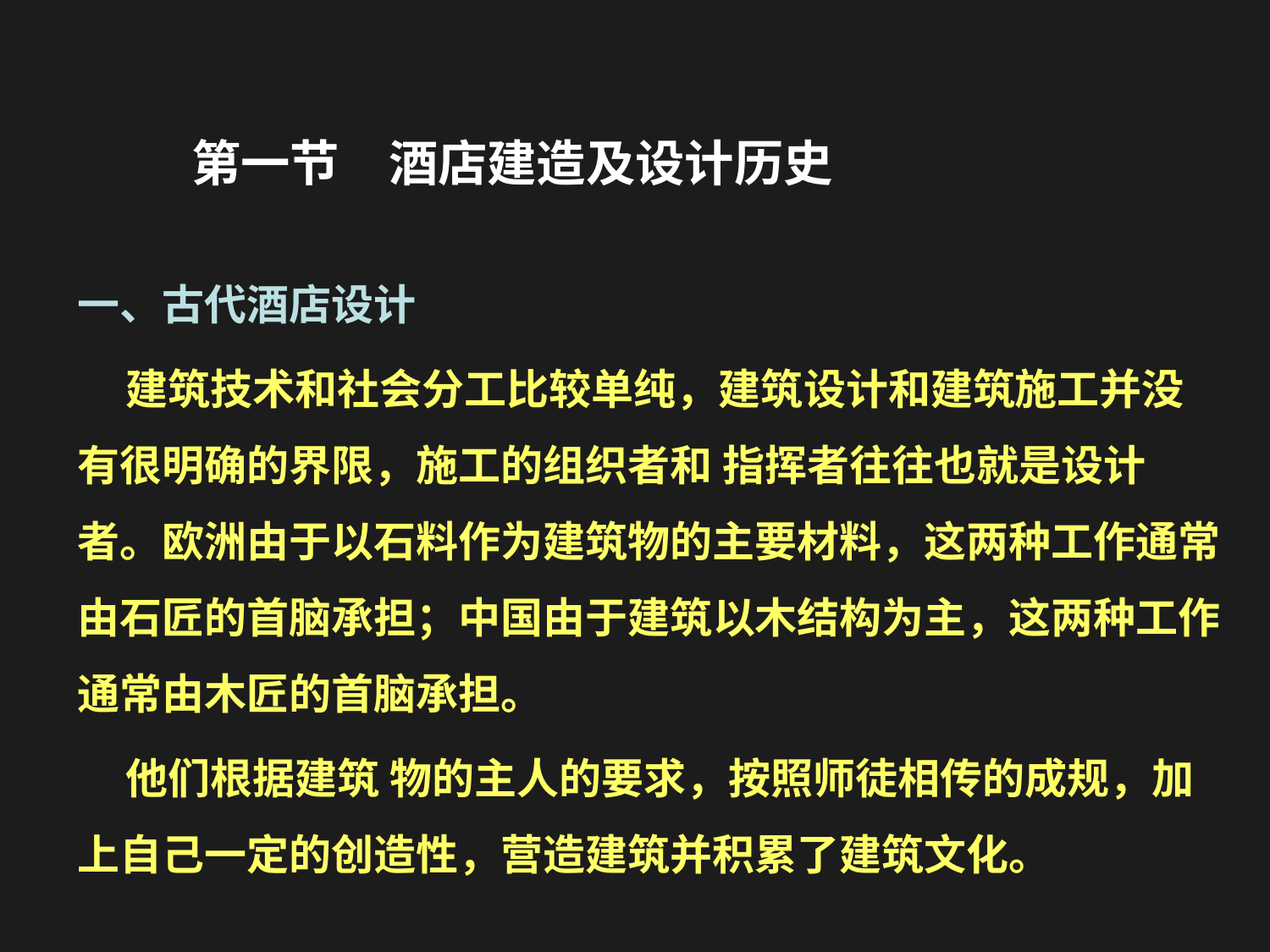

第一节　酒店建造及设计历史
一、古代酒店设计
    建筑技术和社会分工比较单纯，建筑设计和建筑施工并没有很明确的界限，施工的组织者和 指挥者往往也就是设计者。欧洲由于以石料作为建筑物的主要材料，这两种工作通常由石匠的首脑承担；中国由于建筑以木结构为主，这两种工作通常由木匠的首脑承担。
    他们根据建筑 物的主人的要求，按照师徒相传的成规，加上自己一定的创造性，营造建筑并积累了建筑文化。